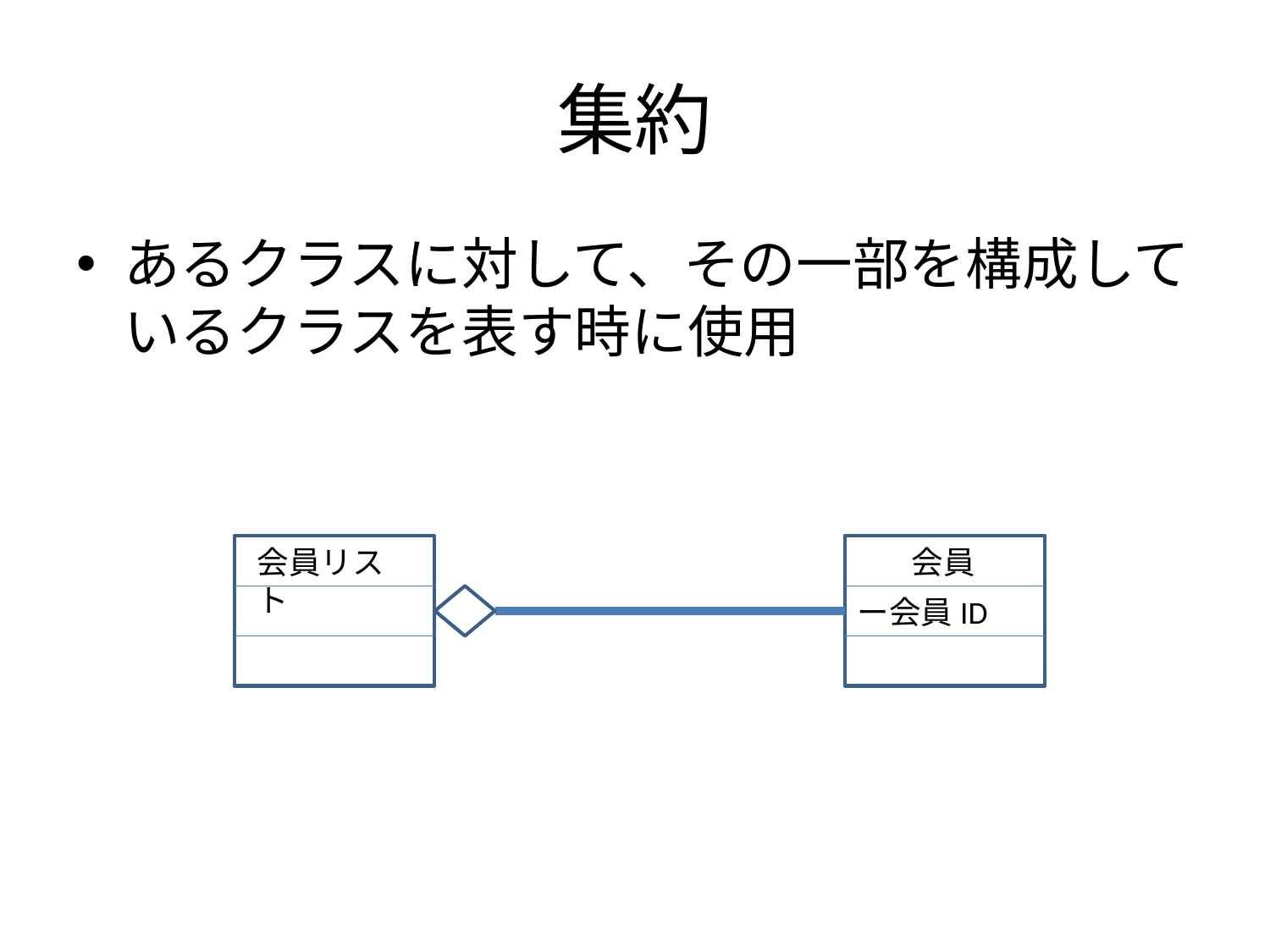

# 集約
あるクラスに対して、その一部を構成しているクラスを表す時に使用

会員リスト

会員

ー会員ID